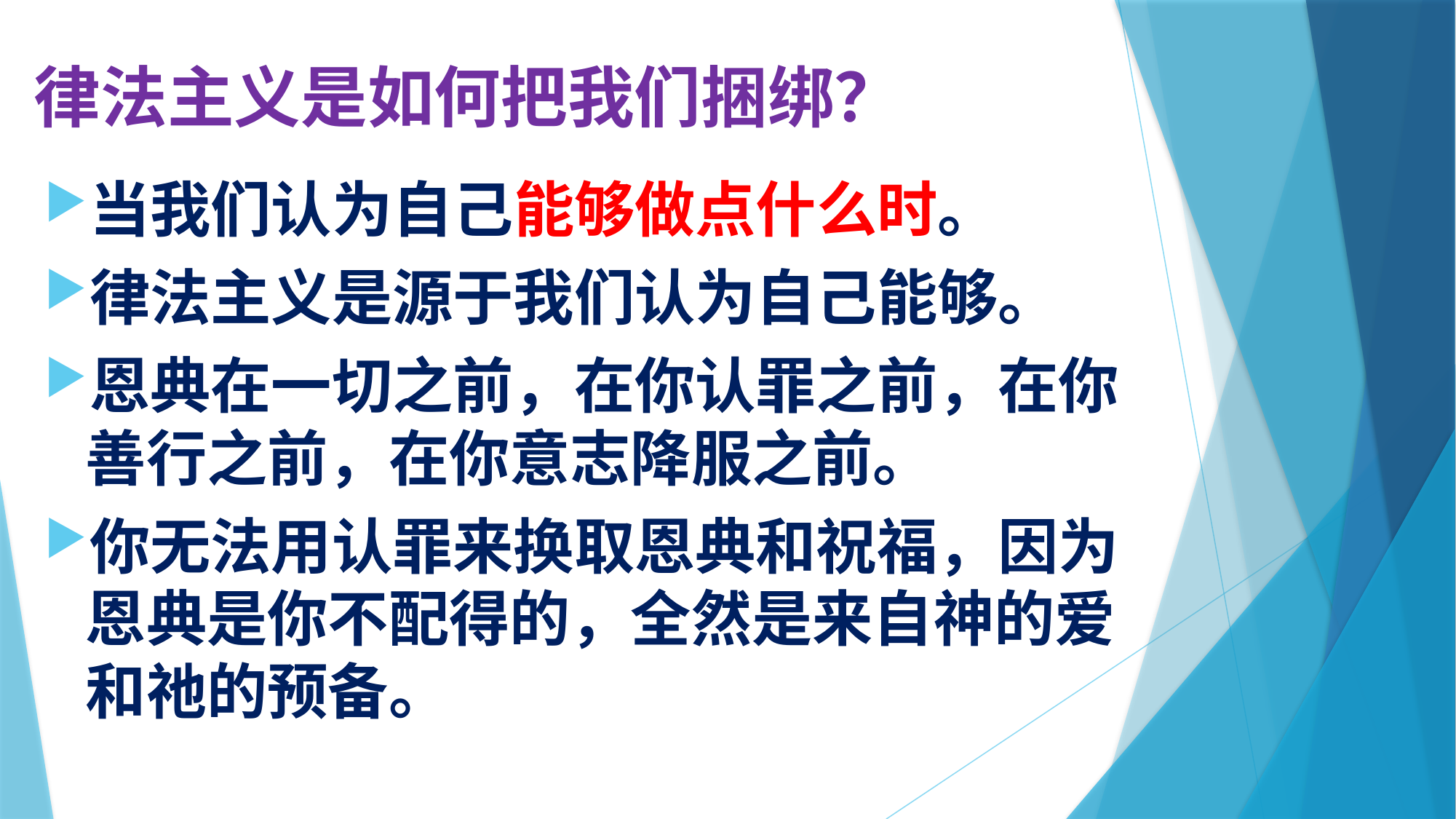

# 律法主义是如何把我们捆绑？
当我们认为自己能够做点什么时。
律法主义是源于我们认为自己能够。
恩典在一切之前，在你认罪之前，在你善行之前，在你意志降服之前。
你无法用认罪来换取恩典和祝福，因为恩典是你不配得的，全然是来自神的爱和祂的预备。